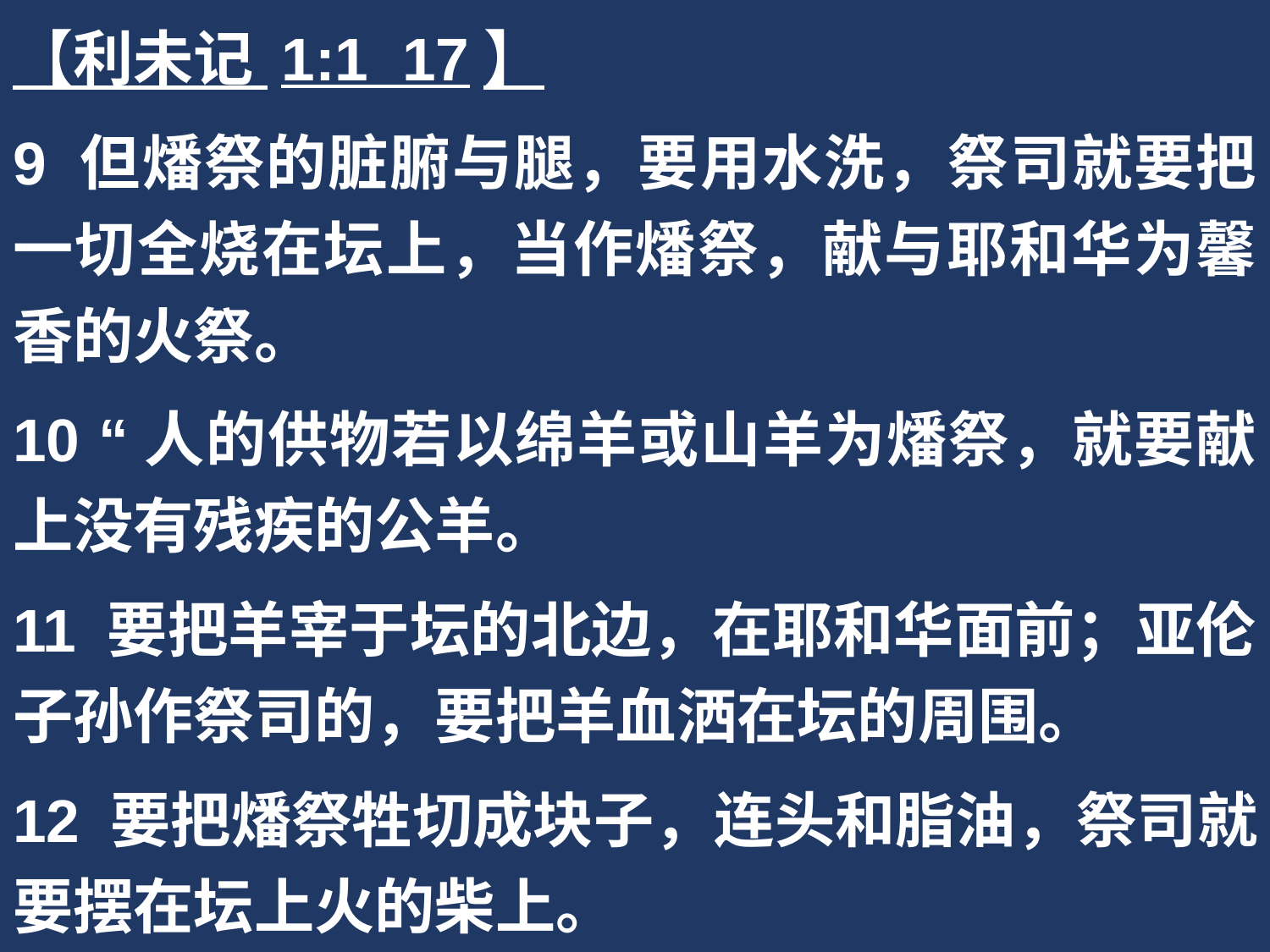

【利未记 1:1_17】
9 但燔祭的脏腑与腿，要用水洗，祭司就要把一切全烧在坛上，当作燔祭，献与耶和华为馨香的火祭。
10 “人的供物若以绵羊或山羊为燔祭，就要献上没有残疾的公羊。
11 要把羊宰于坛的北边，在耶和华面前；亚伦子孙作祭司的，要把羊血洒在坛的周围。
12 要把燔祭牲切成块子，连头和脂油，祭司就要摆在坛上火的柴上。